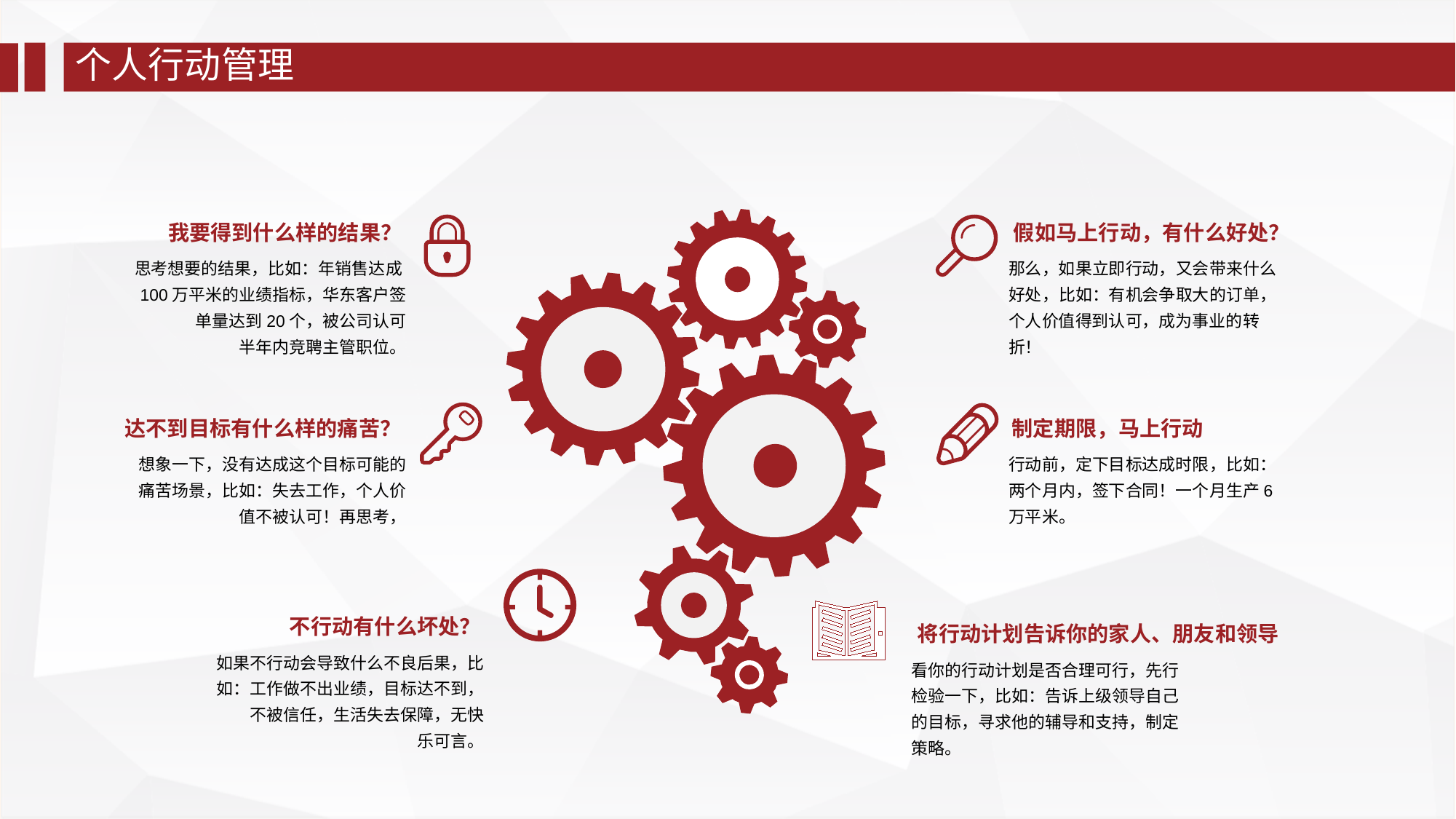

个人行动管理

我要得到什么样的结果？
假如马上行动，有什么好处？

思考想要的结果，比如：年销售达成100万平米的业绩指标，华东客户签单量达到20个，被公司认可
半年内竞聘主管职位。
那么，如果立即行动，又会带来什么好处，比如：有机会争取大的订单，个人价值得到认可，成为事业的转折！

达不到目标有什么样的痛苦？

制定期限，马上行动

想象一下，没有达成这个目标可能的痛苦场景，比如：失去工作，个人价值不被认可！再思考，
行动前，定下目标达成时限，比如：两个月内，签下合同！一个月生产6万平米。

不行动有什么坏处？

将行动计划告诉你的家人、朋友和领导

如果不行动会导致什么不良后果，比如：工作做不出业绩，目标达不到，不被信任，生活失去保障，无快
乐可言。
看你的行动计划是否合理可行，先行检验一下，比如：告诉上级领导自己的目标，寻求他的辅导和支持，制定策略。